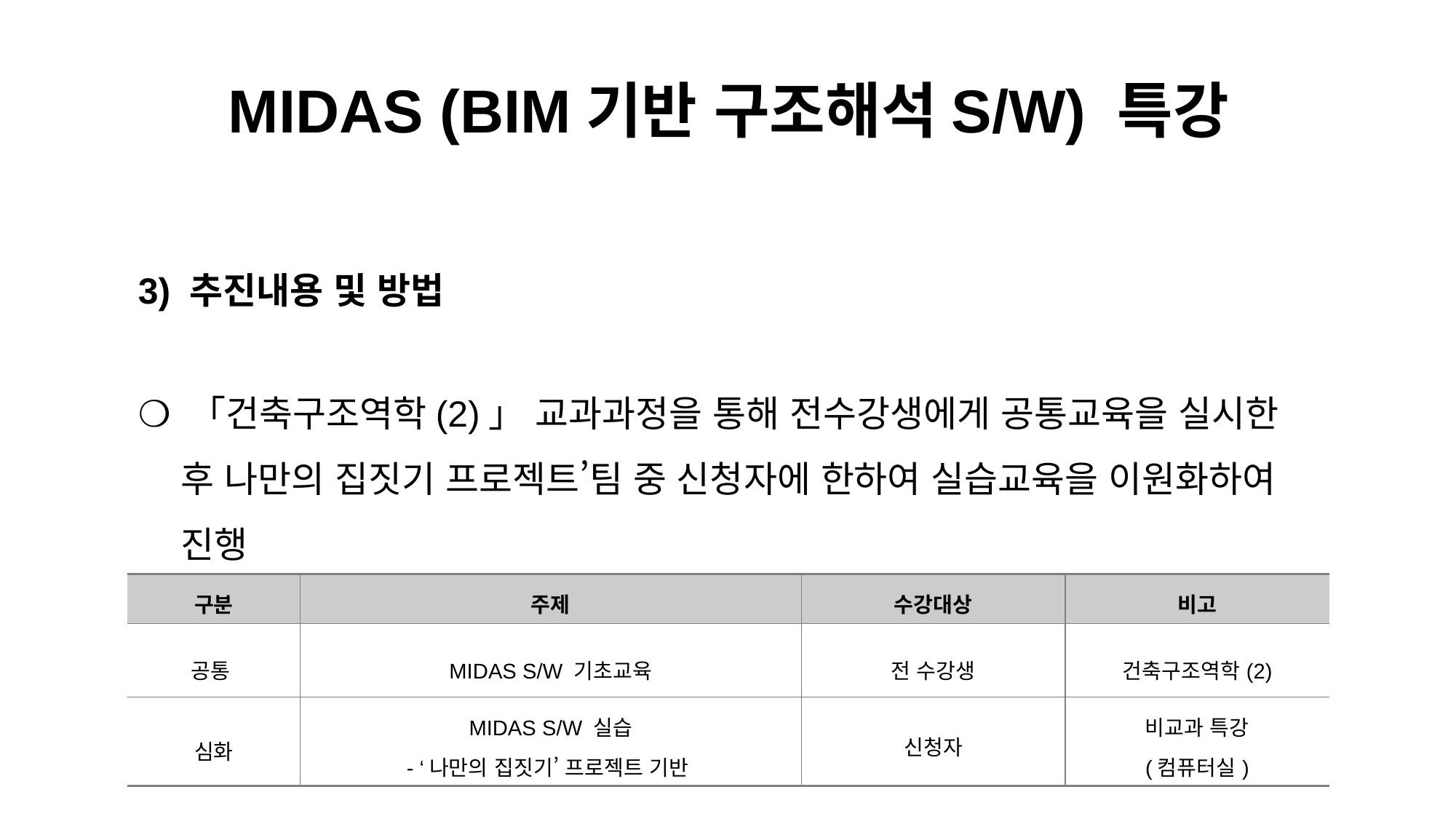

# MIDAS (BIM기반 구조해석S/W) 특강
3) 추진내용 및 방법

❍ 「건축구조역학(2)」 교과과정을 통해 전수강생에게 공통교육을 실시한 후 나만의 집짓기 프로젝트’팀 중 신청자에 한하여 실습교육을 이원화하여 진행
| 구분 | 주제 | 수강대상 | 비고 |
| --- | --- | --- | --- |
| 공통 | MIDAS S/W 기초교육 | 전 수강생 | 건축구조역학(2) |
| 심화 | MIDAS S/W 실습 - ‘나만의 집짓기’ 프로젝트 기반 | 신청자 | 비교과 특강 (컴퓨터실) |